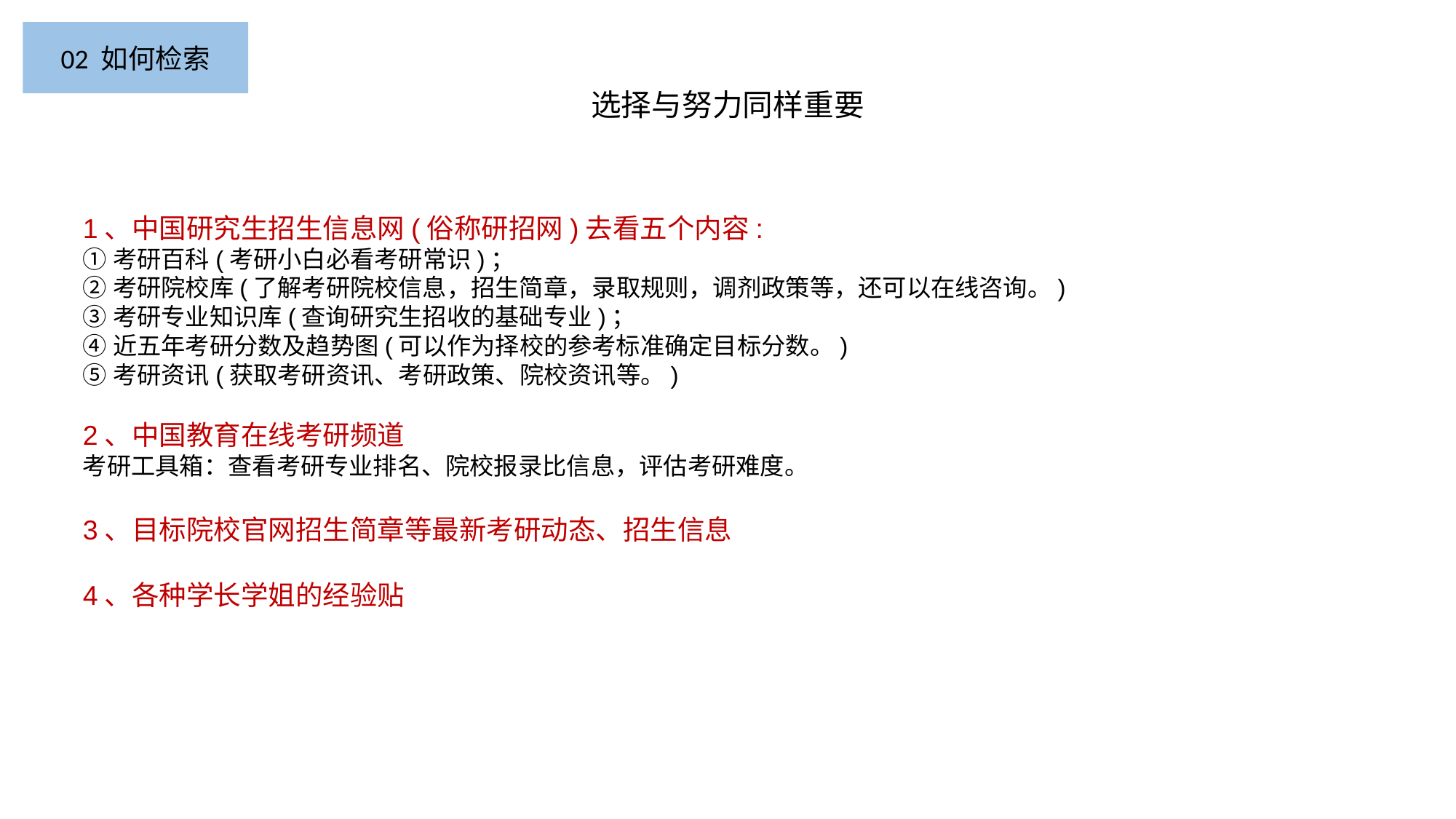

02 如何检索
选择与努力同样重要
1、中国研究生招生信息网(俗称研招网)去看五个内容:
①考研百科(考研小白必看考研常识)；
②考研院校库(了解考研院校信息，招生简章，录取规则，调剂政策等，还可以在线咨询。)
③考研专业知识库(查询研究生招收的基础专业)；
④近五年考研分数及趋势图(可以作为择校的参考标准确定目标分数。)
⑤考研资讯(获取考研资讯、考研政策、院校资讯等。)

2、中国教育在线考研频道
考研工具箱：查看考研专业排名、院校报录比信息，评估考研难度。

3、目标院校官网招生简章等最新考研动态、招生信息

4、各种学长学姐的经验贴